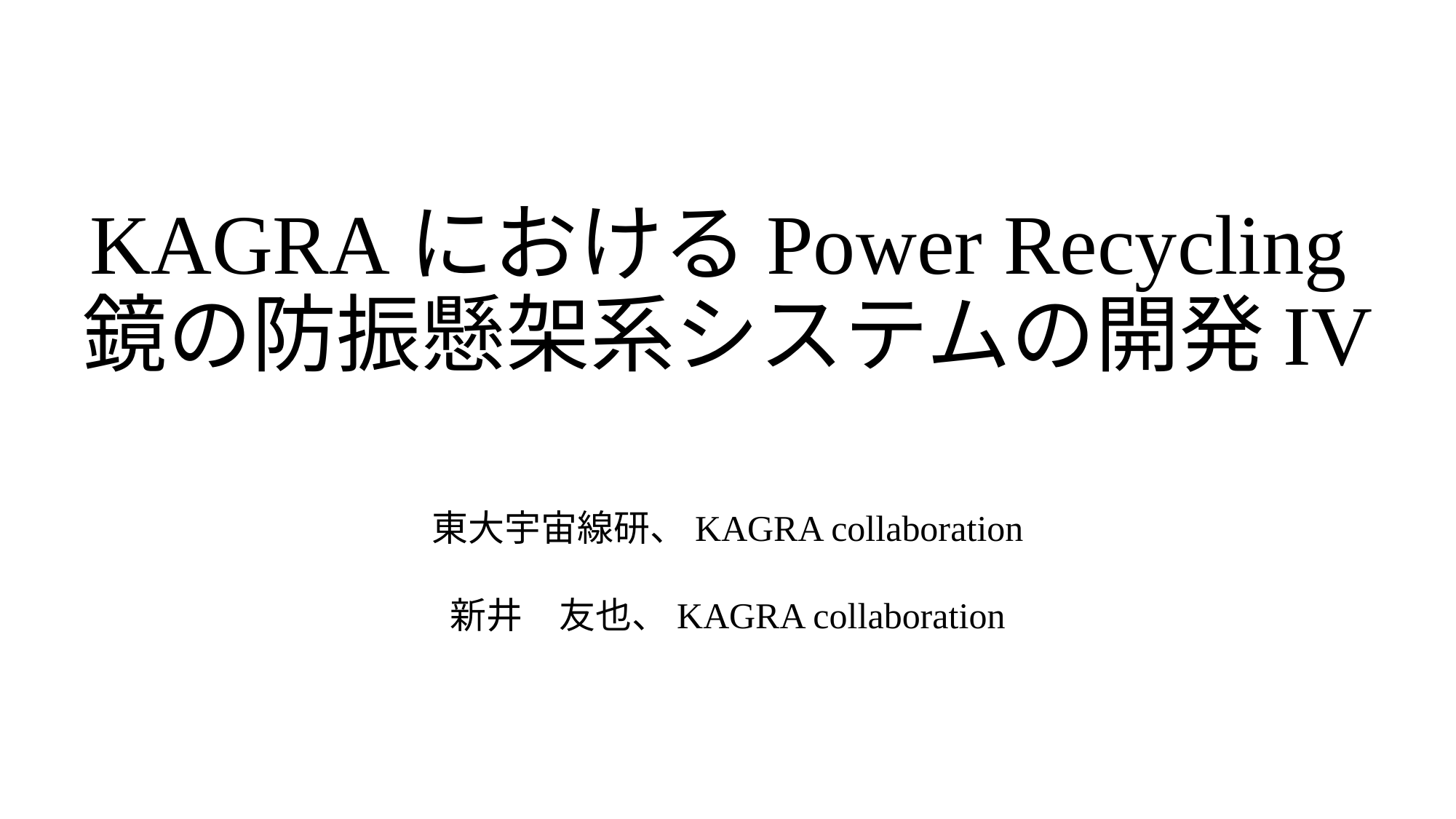

# KAGRAにおけるPower Recycling鏡の防振懸架系システムの開発IV
東大宇宙線研、KAGRA collaboration

新井　友也、KAGRA collaboration